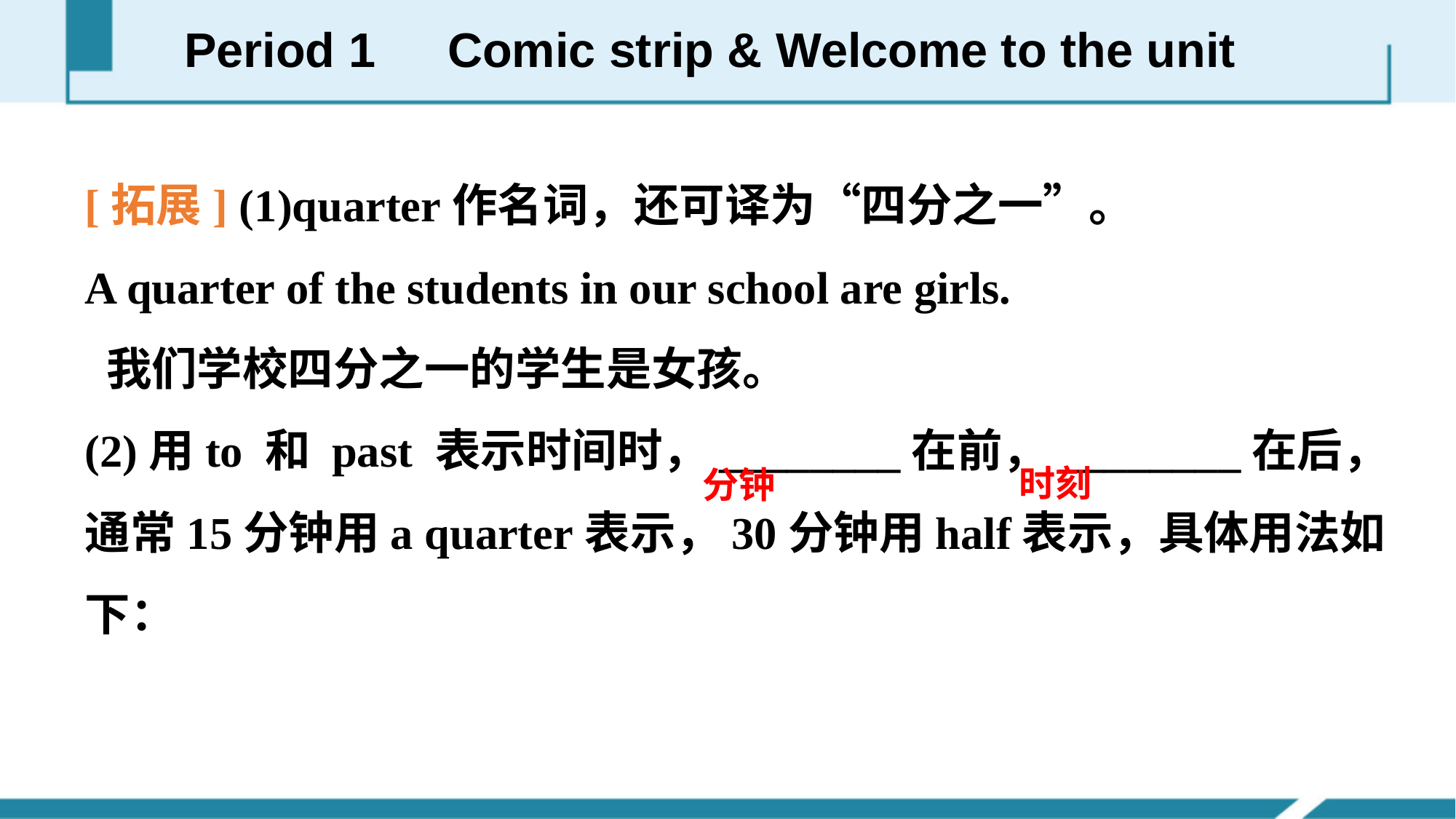

Period 1　Comic strip & Welcome to the unit
[拓展] (1)quarter作名词，还可译为“四分之一”。
A quarter of the students in our school are girls.
 我们学校四分之一的学生是女孩。
(2)用to 和 past 表示时间时，________在前，________在后，通常15分钟用a quarter表示，30分钟用half表示，具体用法如下：

时刻
分钟